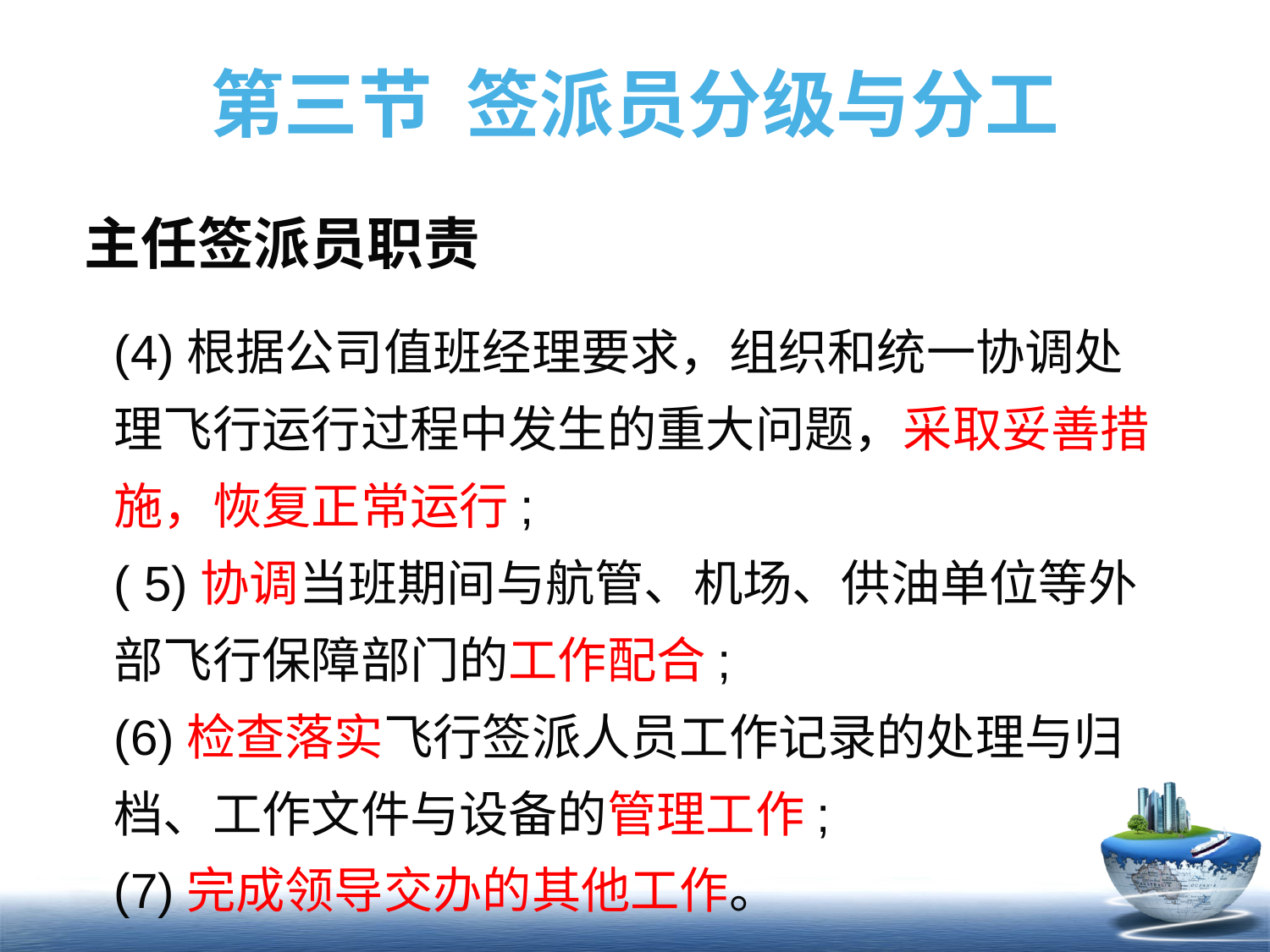

# 第三节  签派员分级与分工
主任签派员职责
(4)根据公司值班经理要求，组织和统一协调处理飞行运行过程中发生的重大问题，采取妥善措施，恢复正常运行;
( 5)协调当班期间与航管、机场、供油单位等外部飞行保障部门的工作配合;
(6)检查落实飞行签派人员工作记录的处理与归档、工作文件与设备的管理工作;
(7)完成领导交办的其他工作。